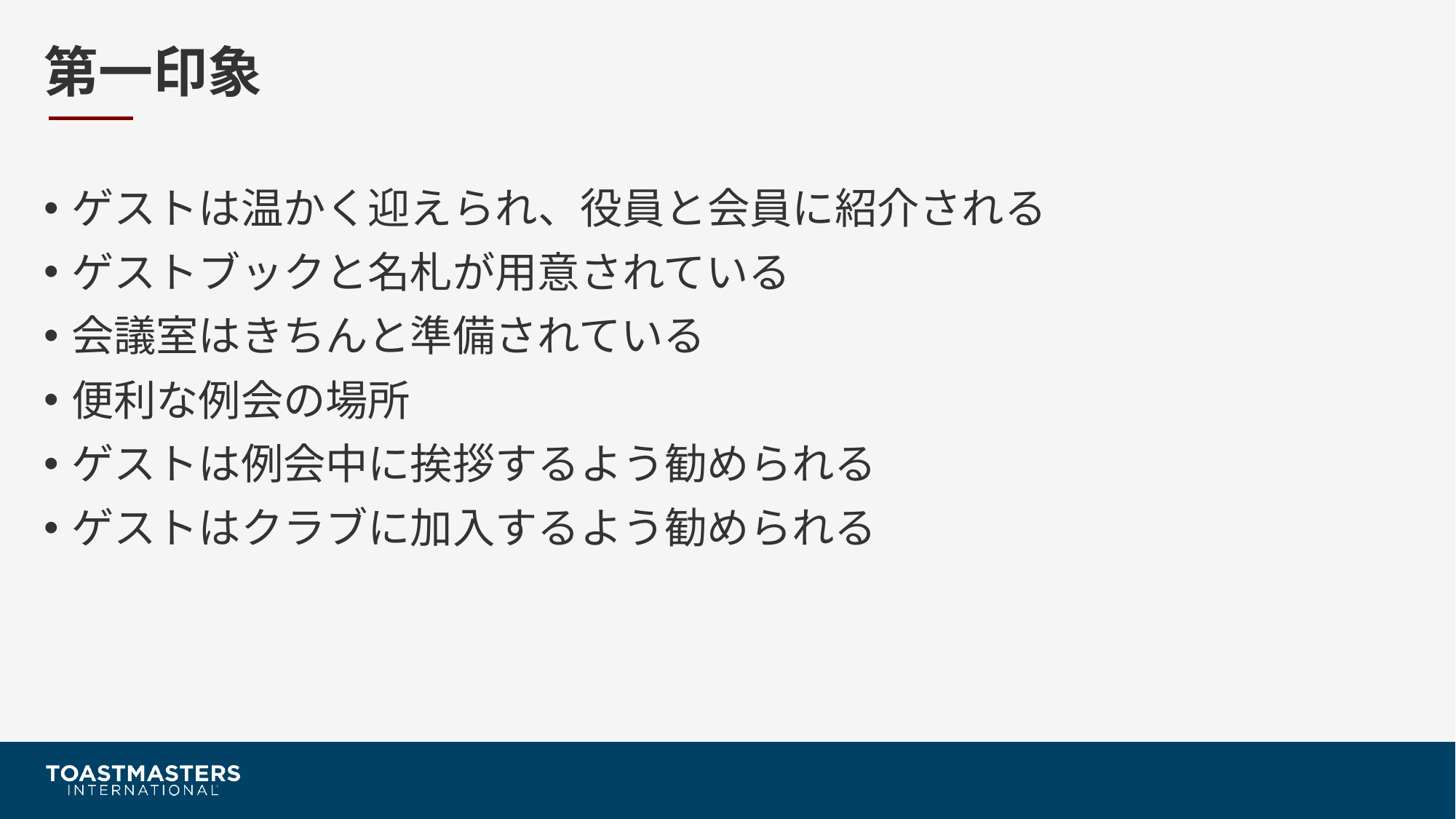

# 第一印象
ゲストは温かく迎えられ、役員と会員に紹介される
ゲストブックと名札が用意されている
会議室はきちんと準備されている
便利な例会の場所
ゲストは例会中に挨拶するよう勧められる
ゲストはクラブに加入するよう勧められる